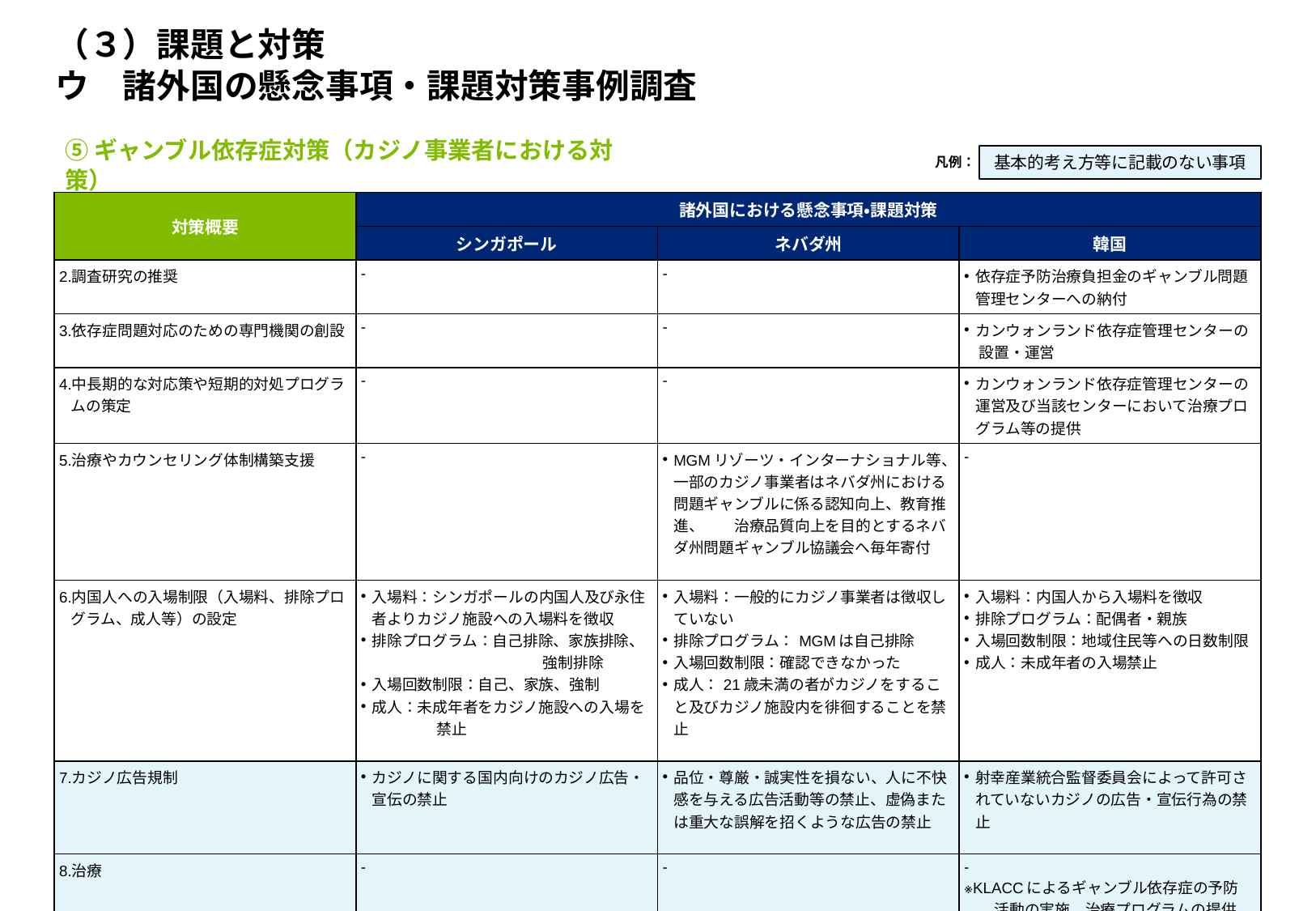

# （３）課題と対策 ウ　諸外国の懸念事項・課題対策事例調査
⑤ギャンブル依存症対策（カジノ事業者における対策）
凡例：
基本的考え方等に記載のない事項
| 対策概要 | 諸外国における懸念事項・課題対策 |  |  |
| --- | --- | --- | --- |
|  | シンガポール | ネバダ州 | 韓国 |
| 調査研究の推奨 | - | - | 依存症予防治療負担金のギャンブル問題管理センターへの納付 |
| 依存症問題対応のための専門機関の創設 | - | - | カンウォンランド依存症管理センターの 　設置・運営 |
| 中長期的な対応策や短期的対処プログラムの策定 | - | - | カンウォンランド依存症管理センターの運営及び当該センターにおいて治療プログラム等の提供 |
| 治療やカウンセリング体制構築支援 | - | MGMリゾーツ・インターナショナル等、一部のカジノ事業者はネバダ州における問題ギャンブルに係る認知向上、教育推進、　　治療品質向上を目的とするネバダ州問題ギャンブル協議会へ毎年寄付 | - |
| 内国人への入場制限（入場料、排除プログラム、成人等）の設定 | 入場料：シンガポールの内国人及び永住者よりカジノ施設への入場料を徴収 排除プログラム：自己排除、家族排除、 　　　　　　　　　　　　強制排除 入場回数制限：自己、家族、強制 成人：未成年者をカジノ施設への入場を 　　　　　禁止 | 入場料：一般的にカジノ事業者は徴収していない 排除プログラム：MGMは自己排除 入場回数制限：確認できなかった 成人：21歳未満の者がカジノをすること及びカジノ施設内を徘徊することを禁止 | 入場料：内国人から入場料を徴収 排除プログラム：配偶者・親族 入場回数制限：地域住民等への日数制限 成人：未成年者の入場禁止 |
| カジノ広告規制 | カジノに関する国内向けのカジノ広告・宣伝の禁止 | 品位・尊厳・誠実性を損ない、人に不快感を与える広告活動等の禁止、虚偽または重大な誤解を招くような広告の禁止 | 射幸産業統合監督委員会によって許可されていないカジノの広告・宣伝行為の禁止 |
| 治療 | - | - | - ※KLACCによるギャンブル依存症の予防 　　活動の実施、治療プログラムの提供 |
61